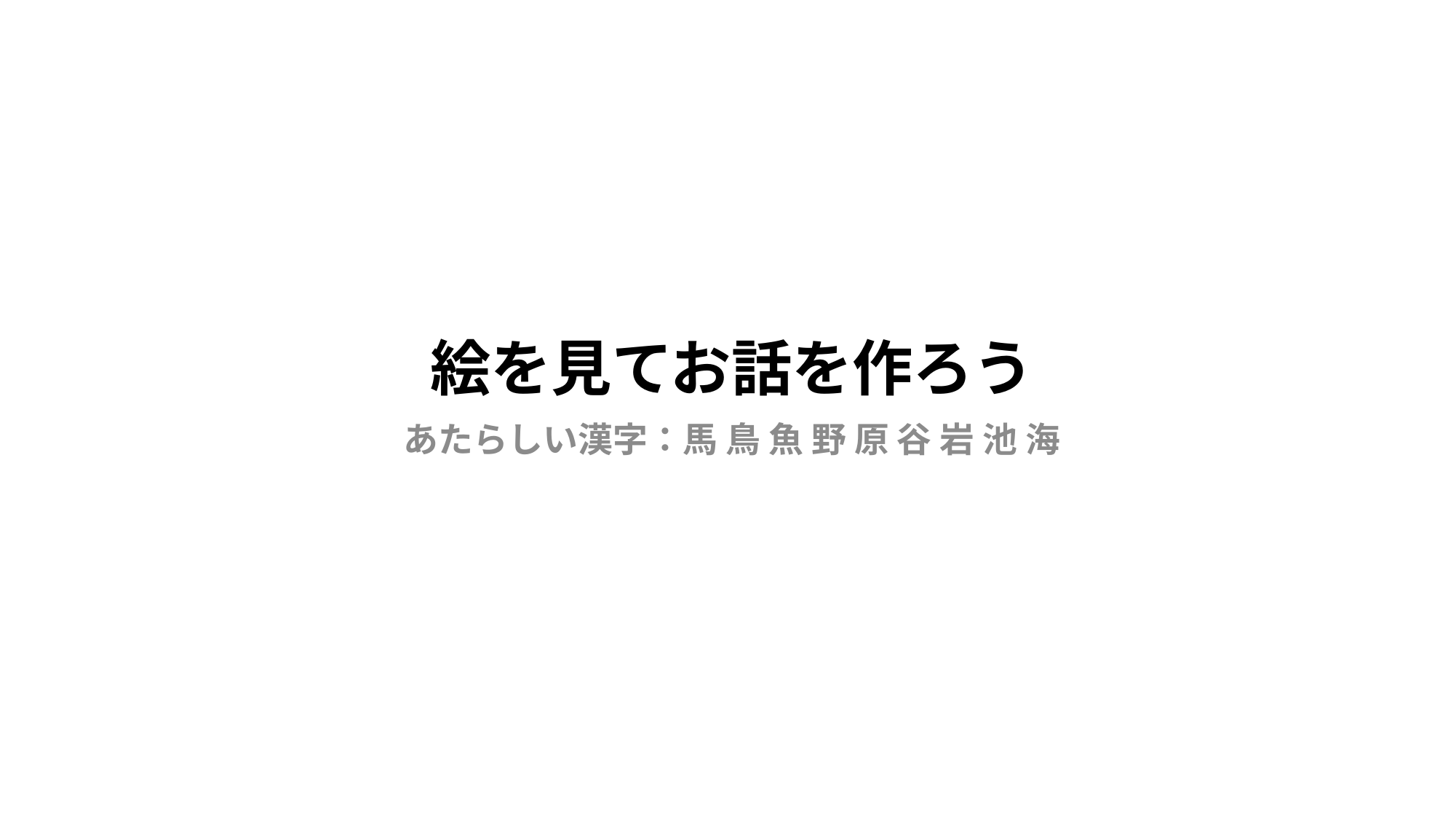

# 絵を見てお話を作ろう
あたらしい漢字：馬 鳥 魚 野 原 谷 岩 池 海